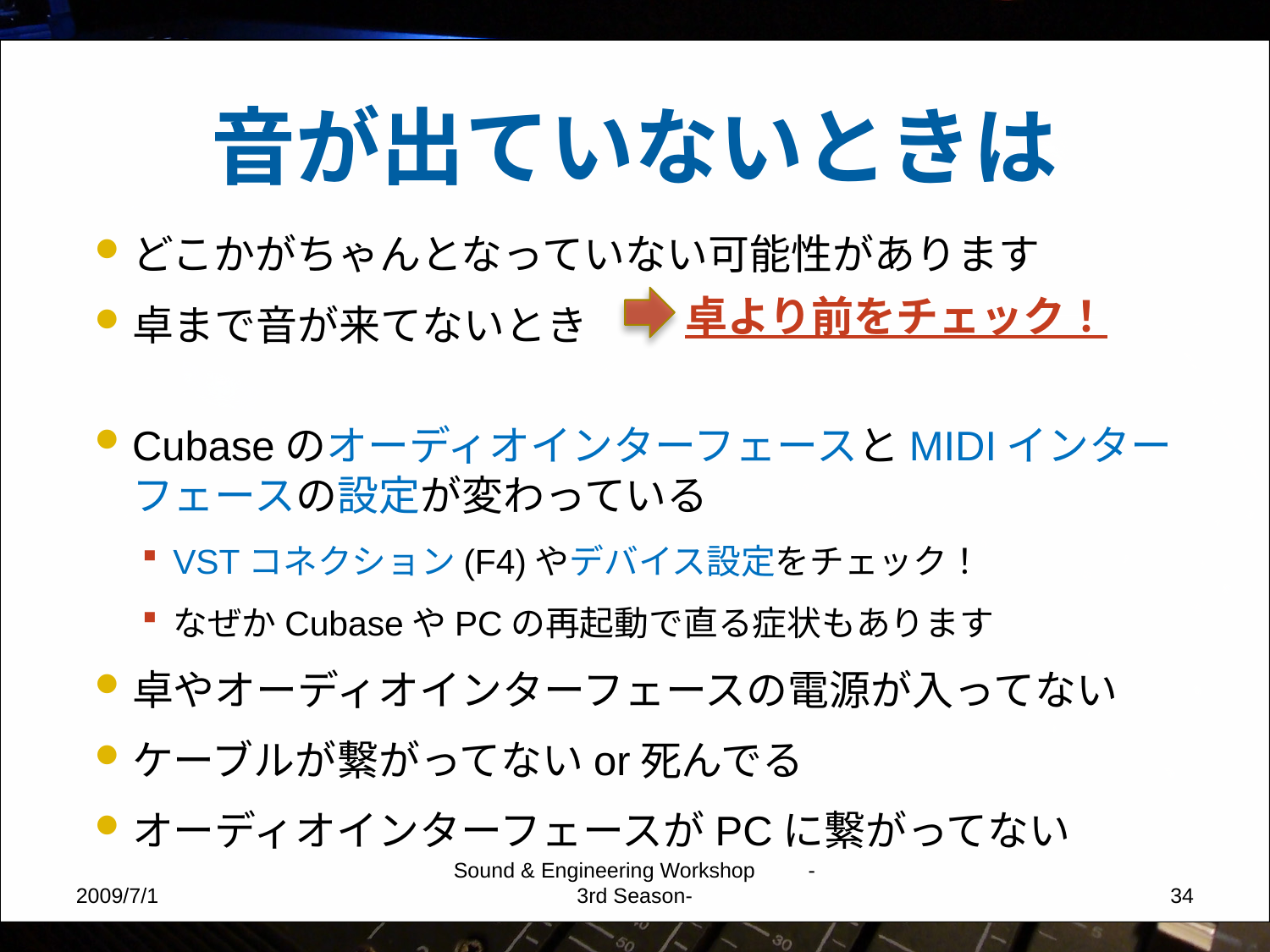

# 音が出ていないときは
どこかがちゃんとなっていない可能性があります
卓まで音が来てないとき
CubaseのオーディオインターフェースとMIDIインターフェースの設定が変わっている
VSTコネクション(F4)やデバイス設定をチェック！
なぜかCubaseやPCの再起動で直る症状もあります
卓やオーディオインターフェースの電源が入ってない
ケーブルが繋がってないor死んでる
オーディオインターフェースがPCに繋がってない
卓より前をチェック！

2009/7/1
Sound & Engineering Workshop         -3rd Season-
34